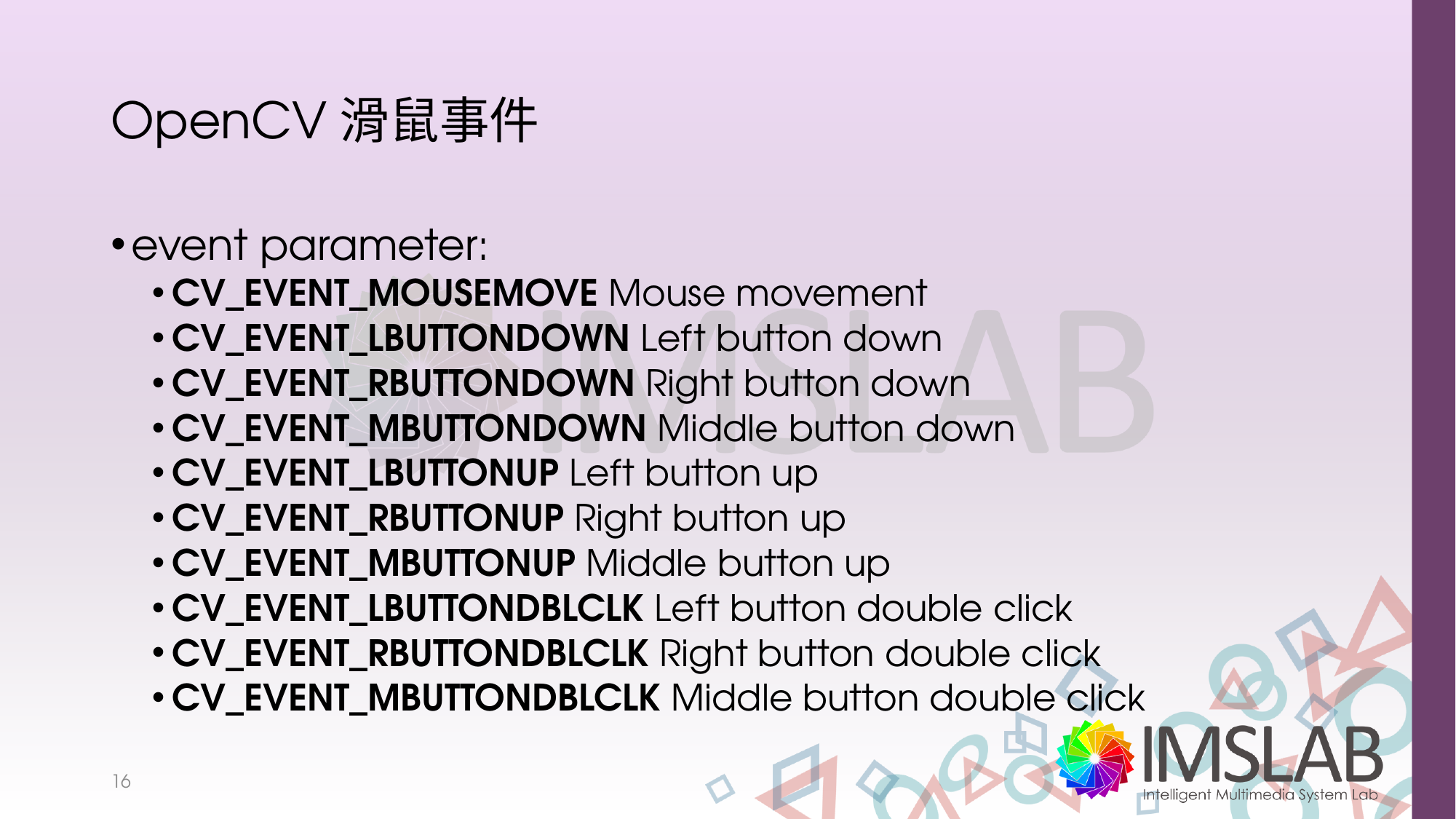

# OpenCV滑鼠事件
event parameter:
CV_EVENT_MOUSEMOVE Mouse movement
CV_EVENT_LBUTTONDOWN Left button down
CV_EVENT_RBUTTONDOWN Right button down
CV_EVENT_MBUTTONDOWN Middle button down
CV_EVENT_LBUTTONUP Left button up
CV_EVENT_RBUTTONUP Right button up
CV_EVENT_MBUTTONUP Middle button up
CV_EVENT_LBUTTONDBLCLK Left button double click
CV_EVENT_RBUTTONDBLCLK Right button double click
CV_EVENT_MBUTTONDBLCLK Middle button double click

16